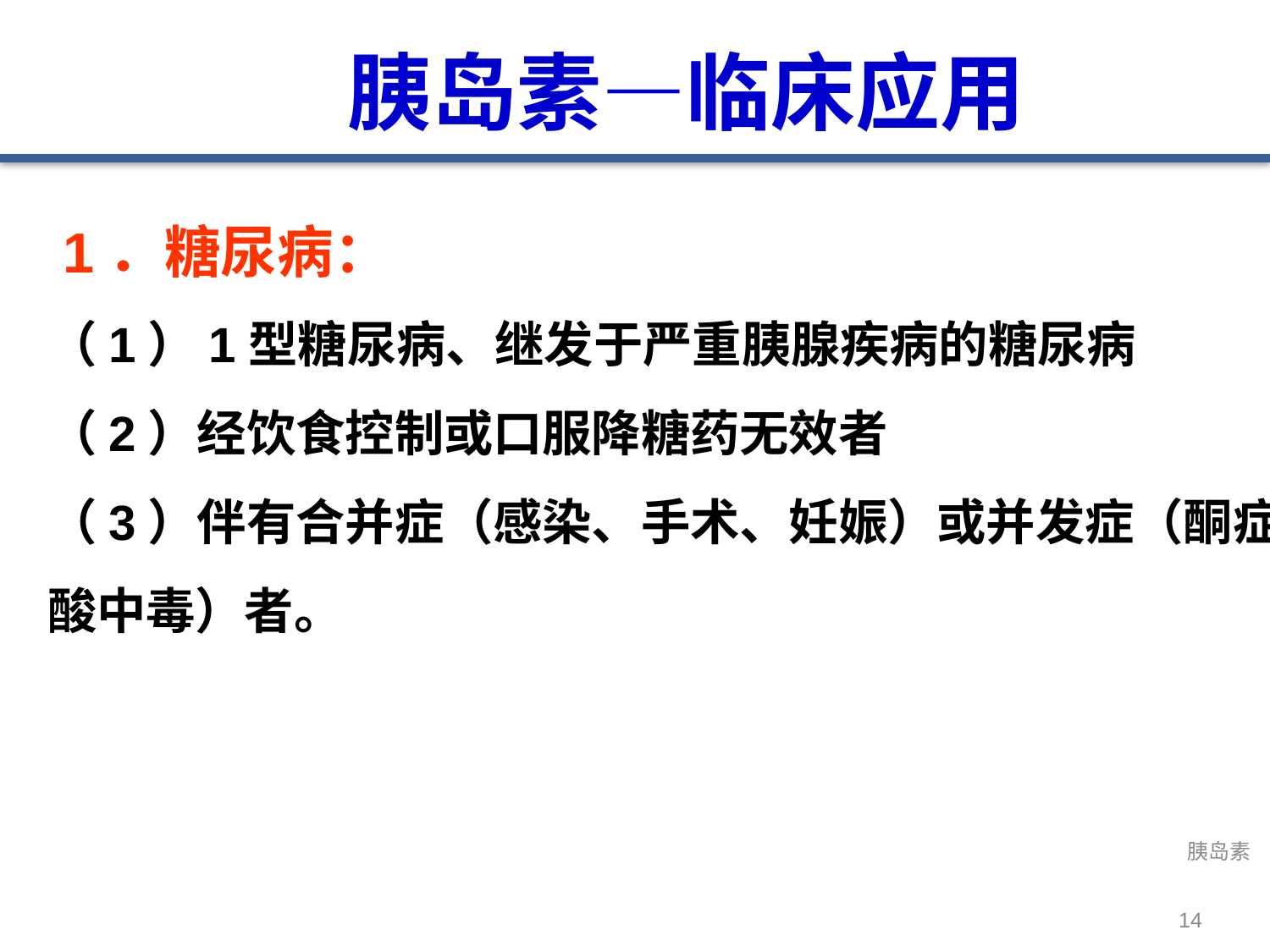

# 胰岛素—临床应用
 1．糖尿病：
（1）1型糖尿病、继发于严重胰腺疾病的糖尿病
（2）经饮食控制或口服降糖药无效者
（3）伴有合并症（感染、手术、妊娠）或并发症（酮症酸中毒）者。